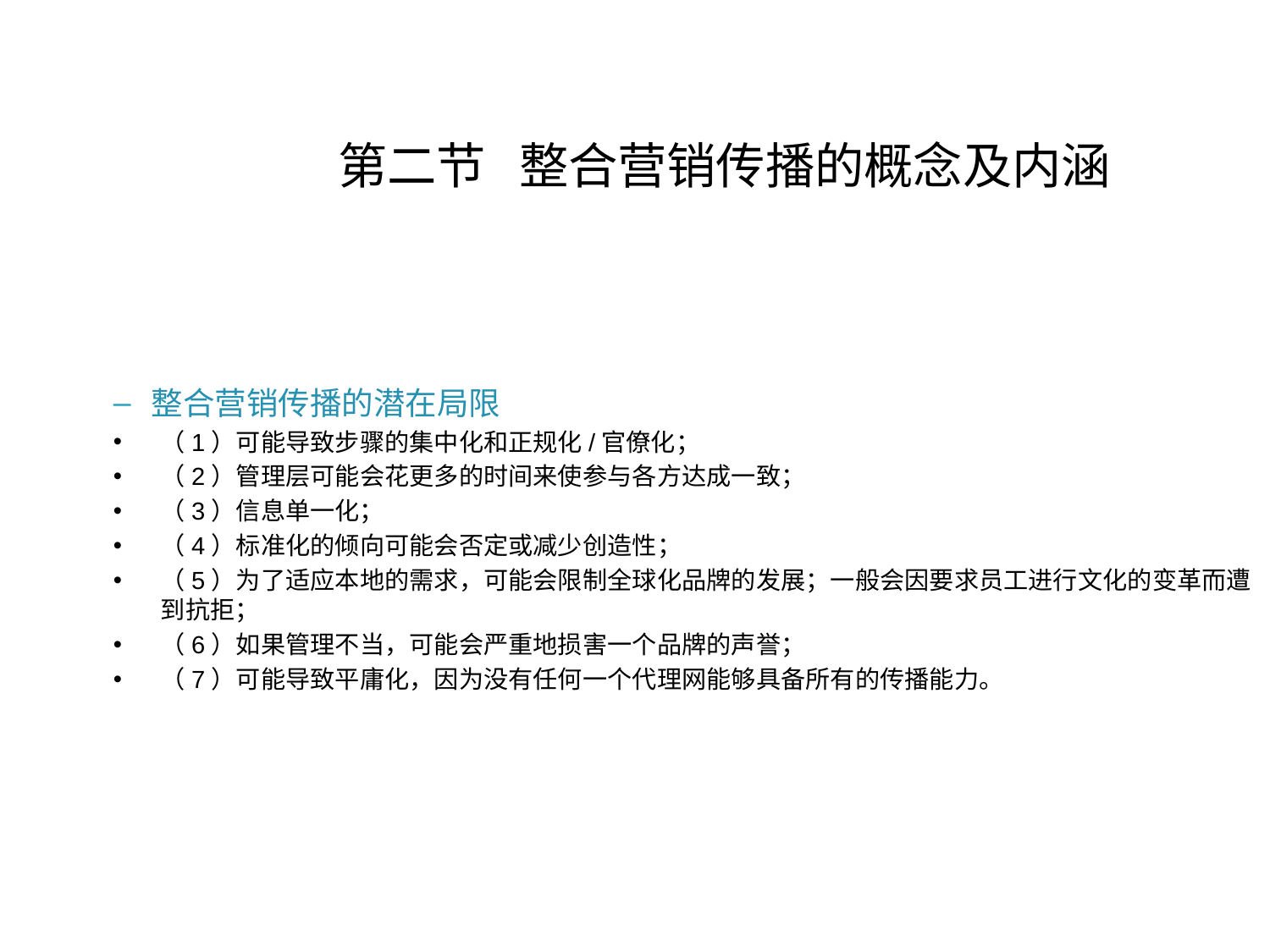

# 第二节   整合营销传播的概念及内涵
整合营销传播的潜在局限
（1）可能导致步骤的集中化和正规化/官僚化；
（2）管理层可能会花更多的时间来使参与各方达成一致；
（3）信息单一化；
（4）标准化的倾向可能会否定或减少创造性；
（5）为了适应本地的需求，可能会限制全球化品牌的发展；一般会因要求员工进行文化的变革而遭到抗拒；
（6）如果管理不当，可能会严重地损害一个品牌的声誉；
（7）可能导致平庸化，因为没有任何一个代理网能够具备所有的传播能力。